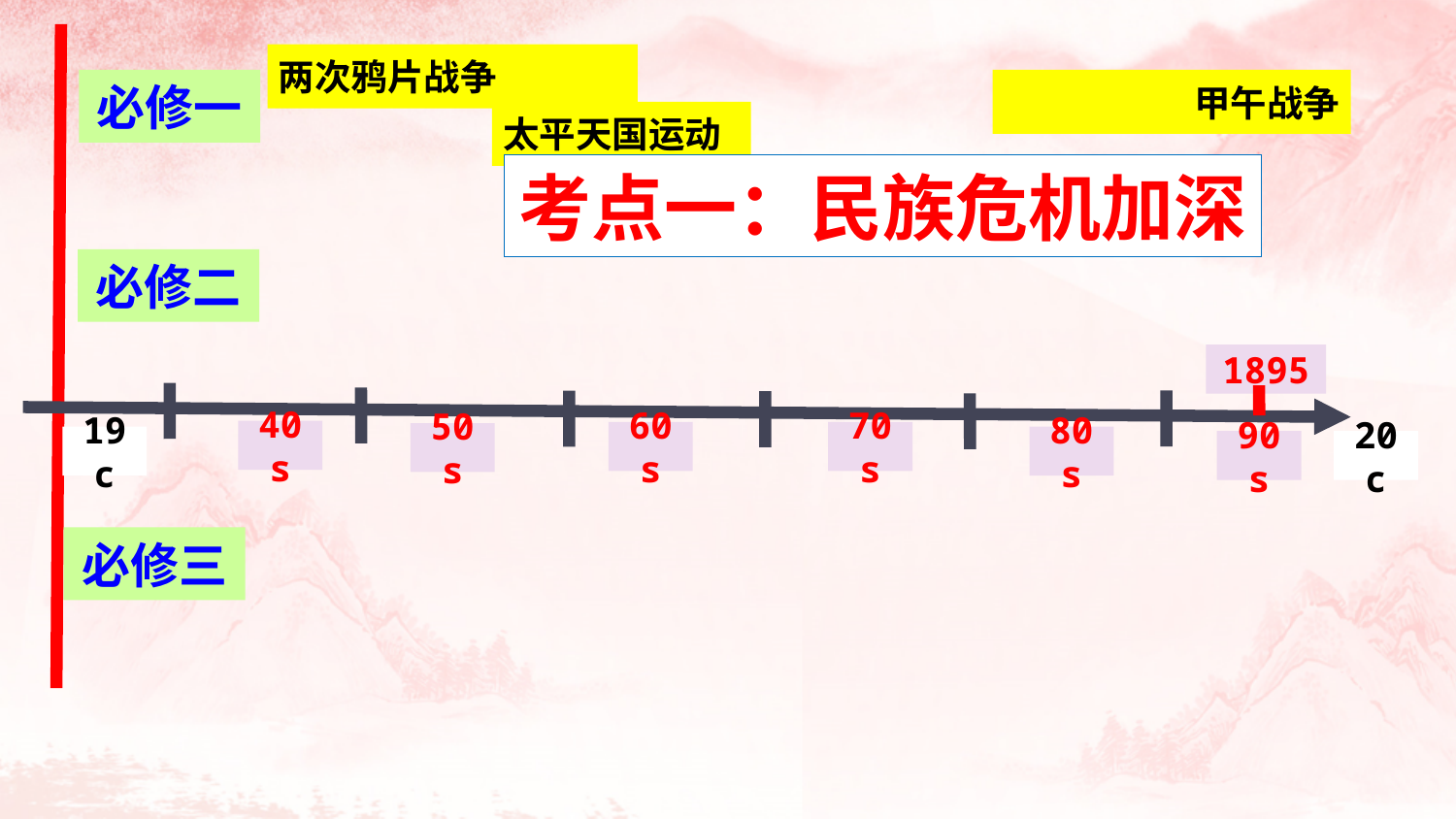

两次鸦片战争
必修一
甲午战争
太平天国运动
考点一：民族危机加深
必修二
1895

40s
60s
70s
50s
19c
80s
90s
20c
必修三